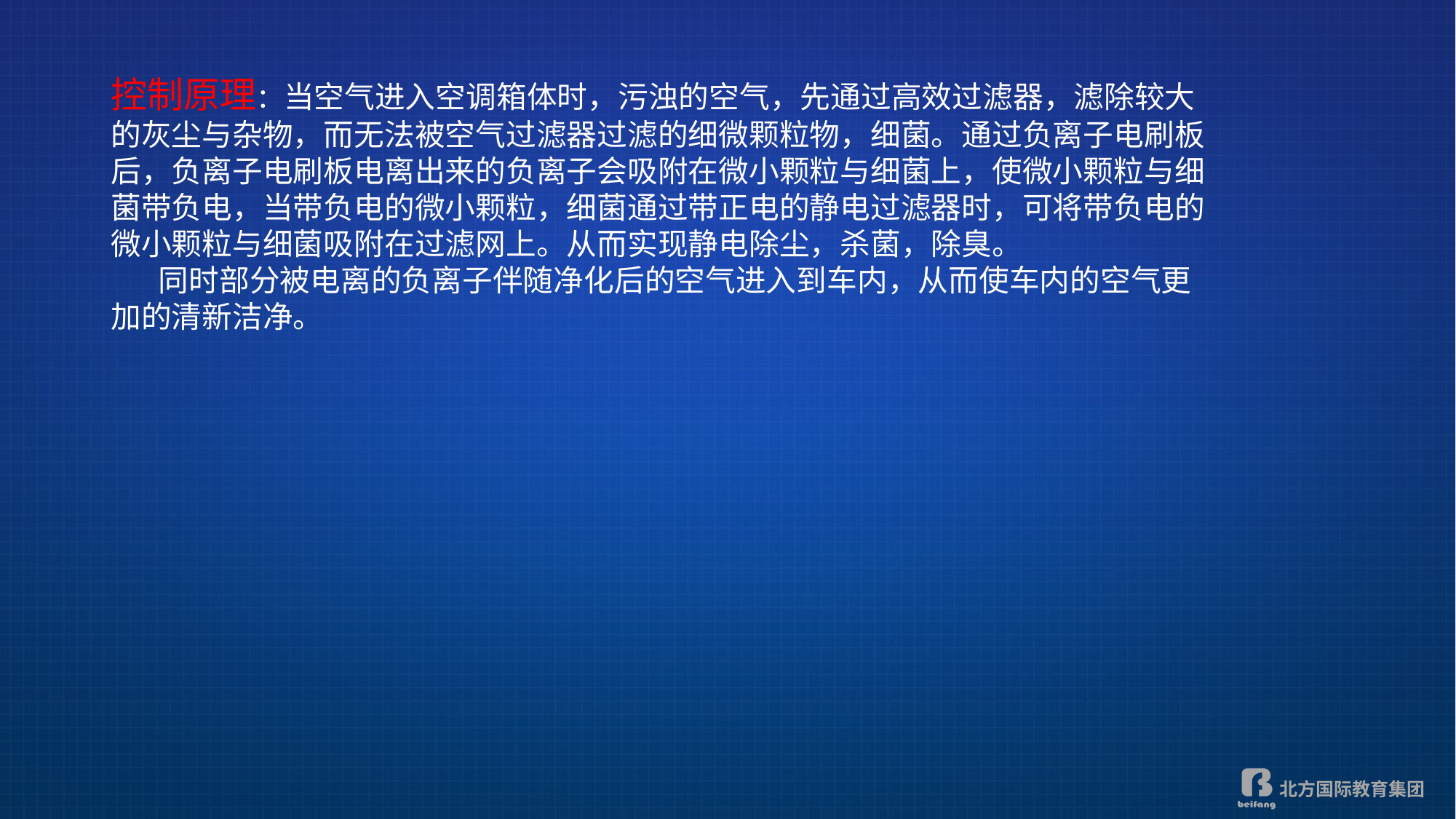

控制原理：当空气进入空调箱体时，污浊的空气，先通过高效过滤器，滤除较大的灰尘与杂物，而无法被空气过滤器过滤的细微颗粒物，细菌。通过负离子电刷板后，负离子电刷板电离出来的负离子会吸附在微小颗粒与细菌上，使微小颗粒与细菌带负电，当带负电的微小颗粒，细菌通过带正电的静电过滤器时，可将带负电的微小颗粒与细菌吸附在过滤网上。从而实现静电除尘，杀菌，除臭。
      同时部分被电离的负离子伴随净化后的空气进入到车内，从而使车内的空气更加的清新洁净。